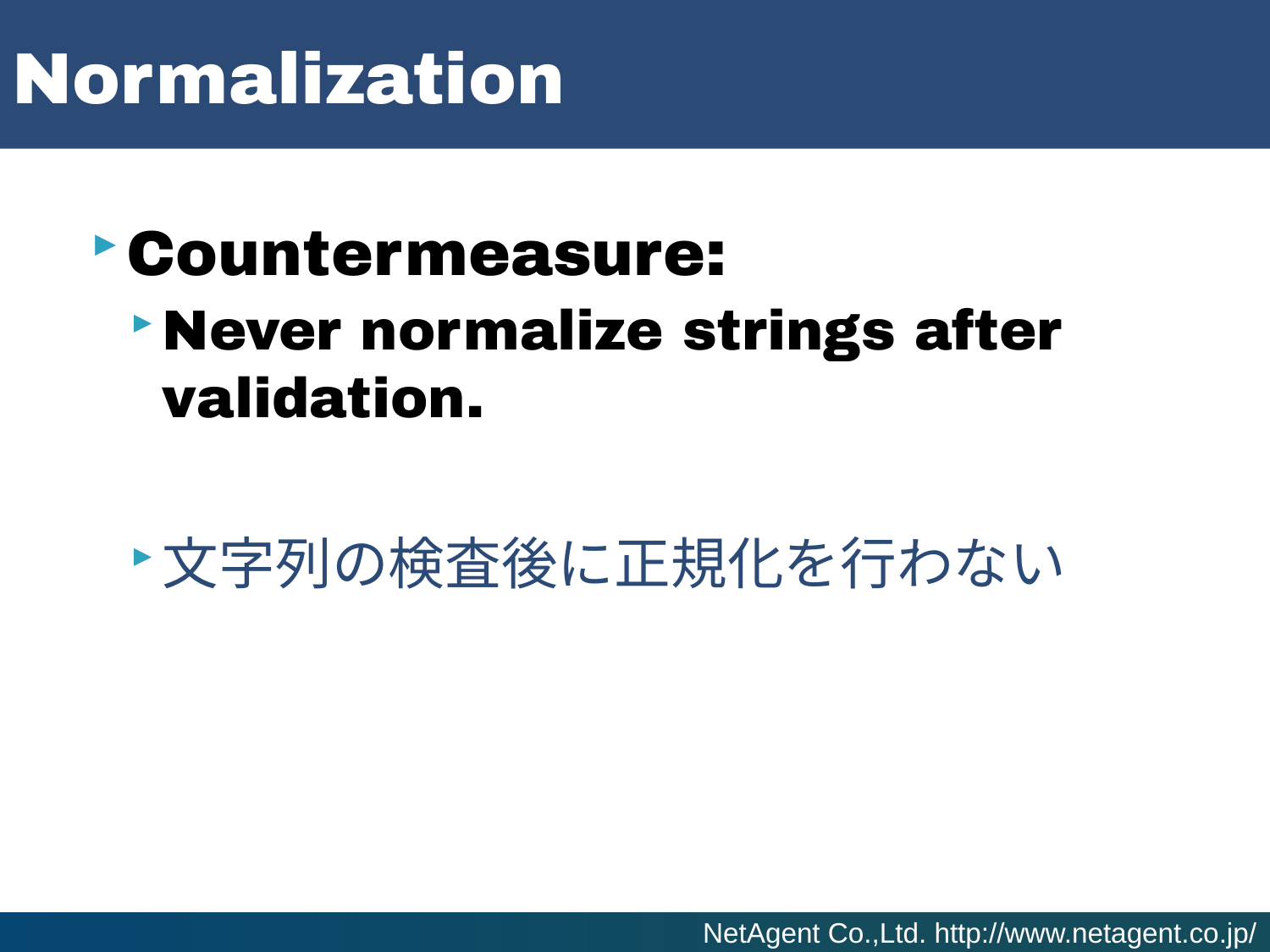

# Normalization
Countermeasure:
Never normalize strings after validation.

文字列の検査後に正規化を行わない